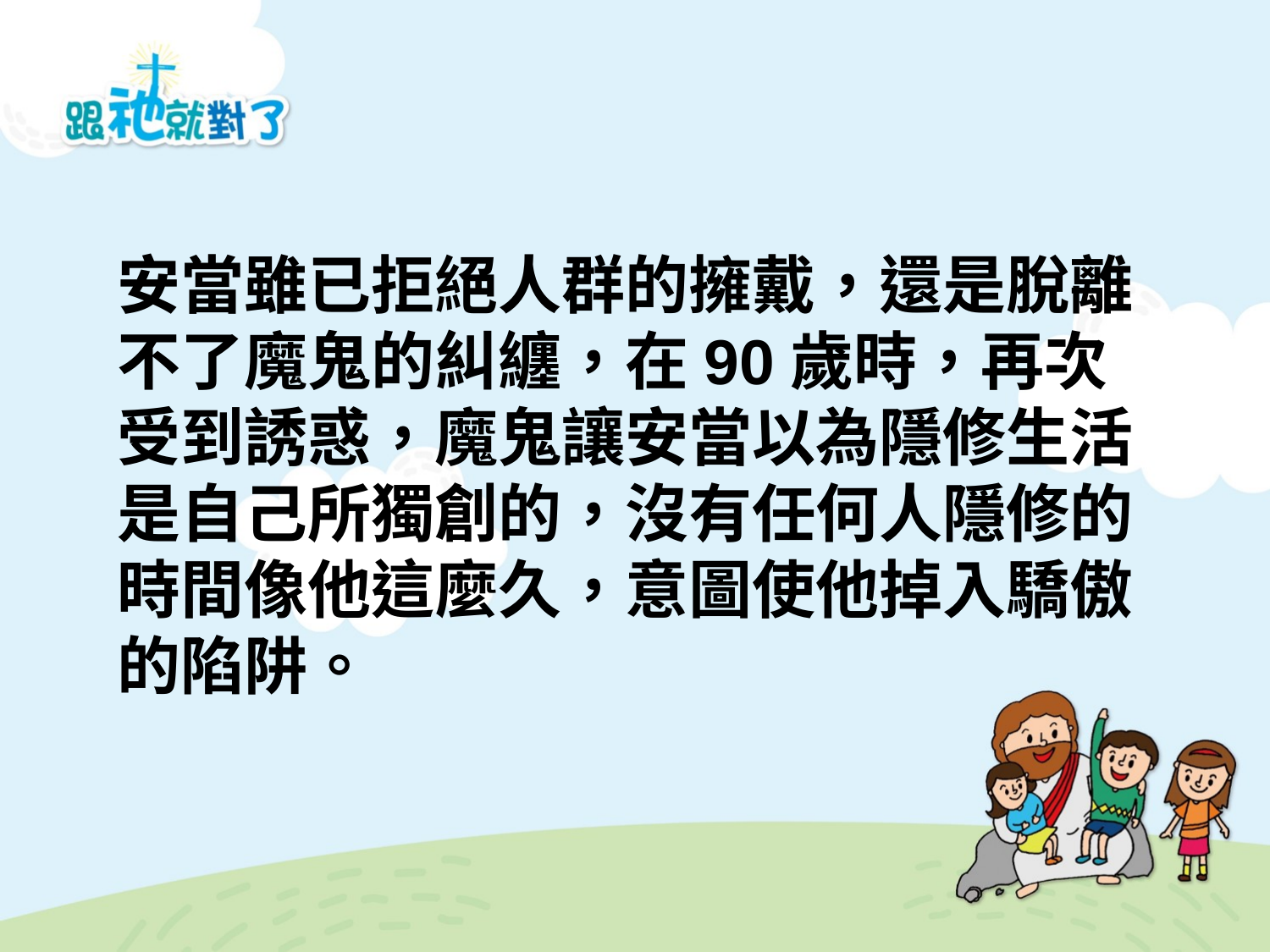

安當雖已拒絕人群的擁戴，還是脫離不了魔鬼的糾纏，在90歲時，再次受到誘惑，魔鬼讓安當以為隱修生活是自己所獨創的，沒有任何人隱修的時間像他這麼久，意圖使他掉入驕傲的陷阱。